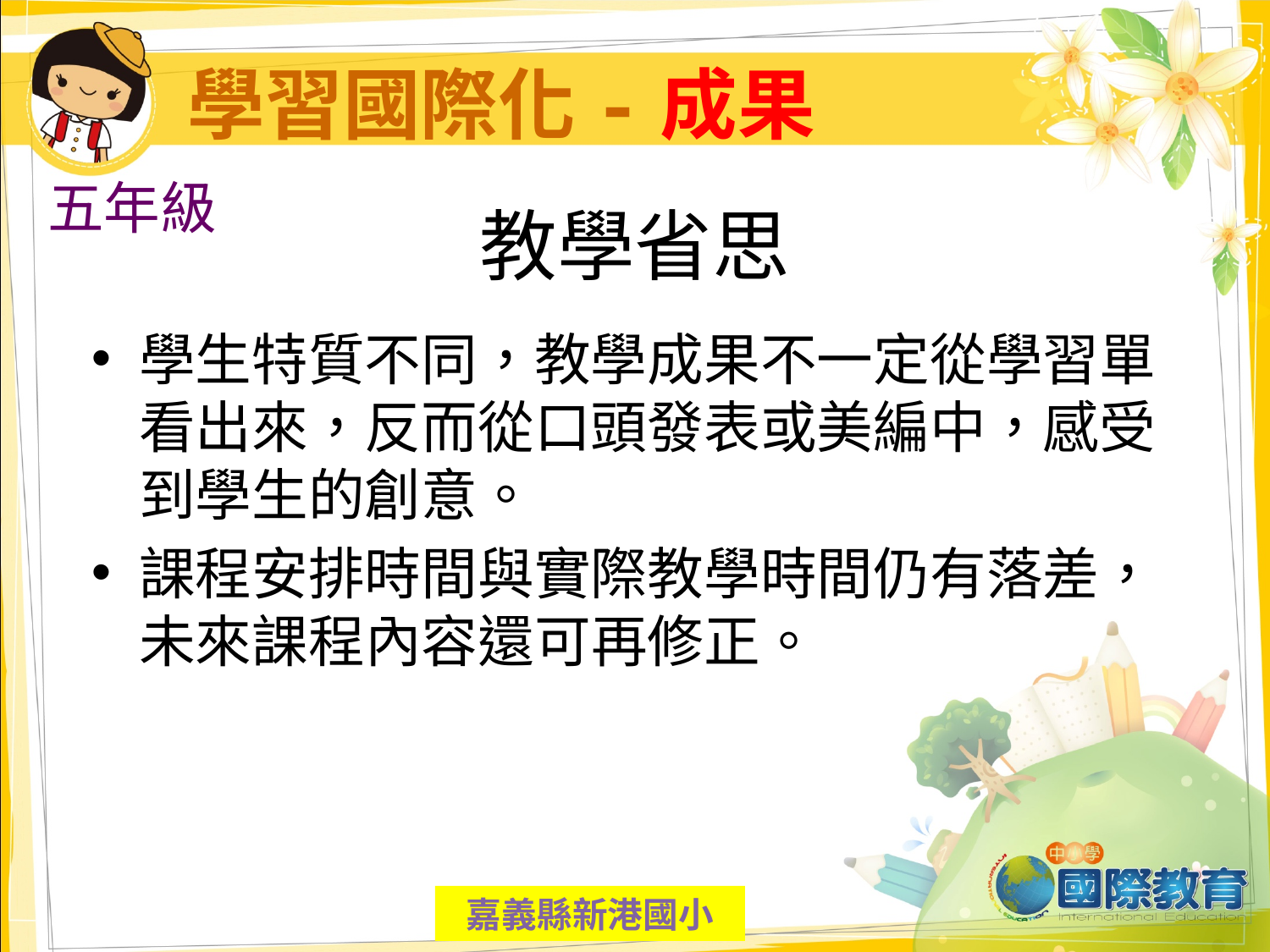

# 學習國際化-成果
五年級
教學省思
學生特質不同，教學成果不一定從學習單看出來，反而從口頭發表或美編中，感受到學生的創意。
課程安排時間與實際教學時間仍有落差，未來課程內容還可再修正。
嘉義縣新港國小